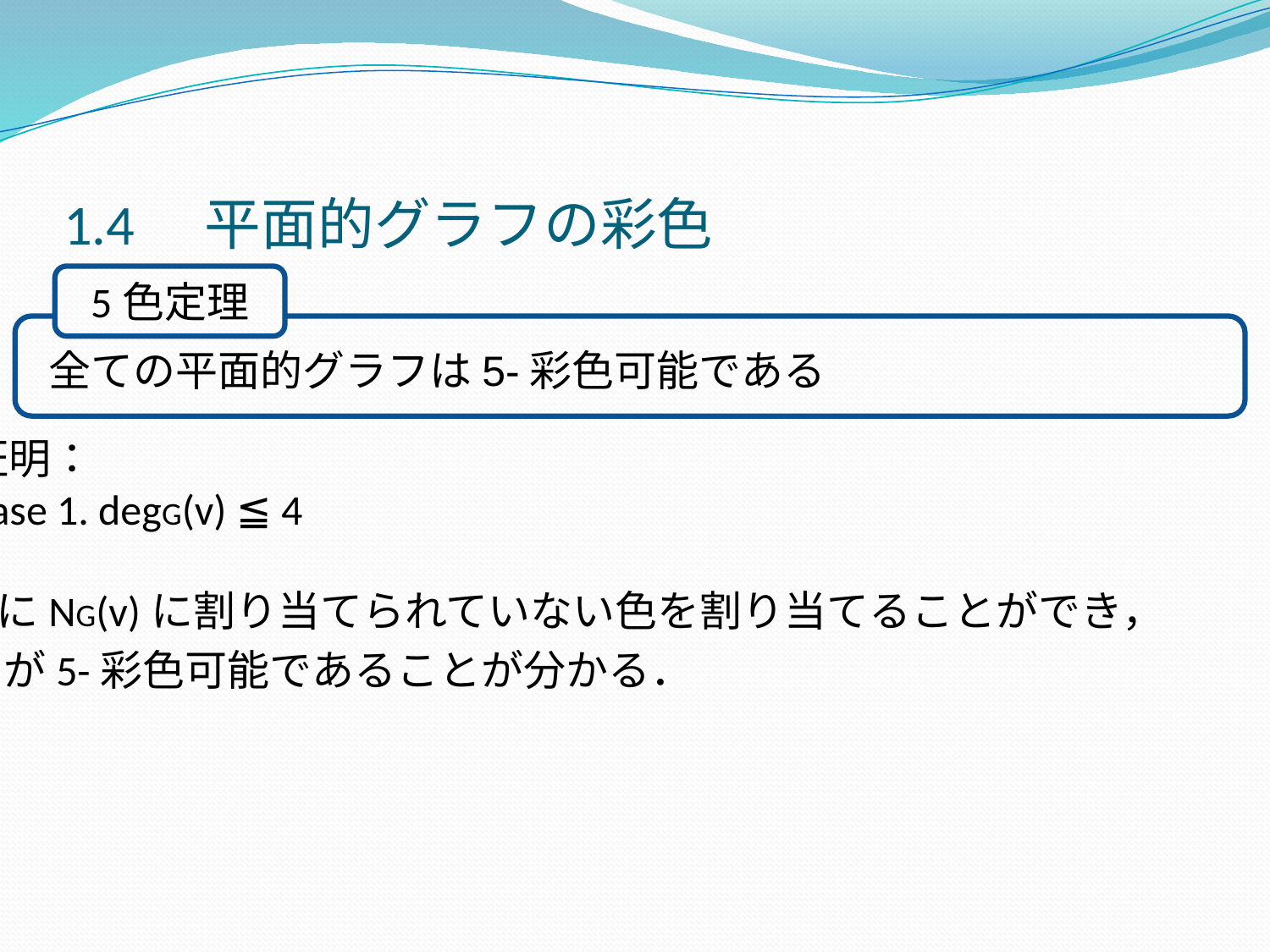

# 1.4　平面的グラフの彩色

5色定理

全ての平面的グラフは5-彩色可能である

証明：
Case 1. degG(v) ≦ 4

vにNG(v)に割り当てられていない色を割り当てることができ，
Gが5-彩色可能であることが分かる．